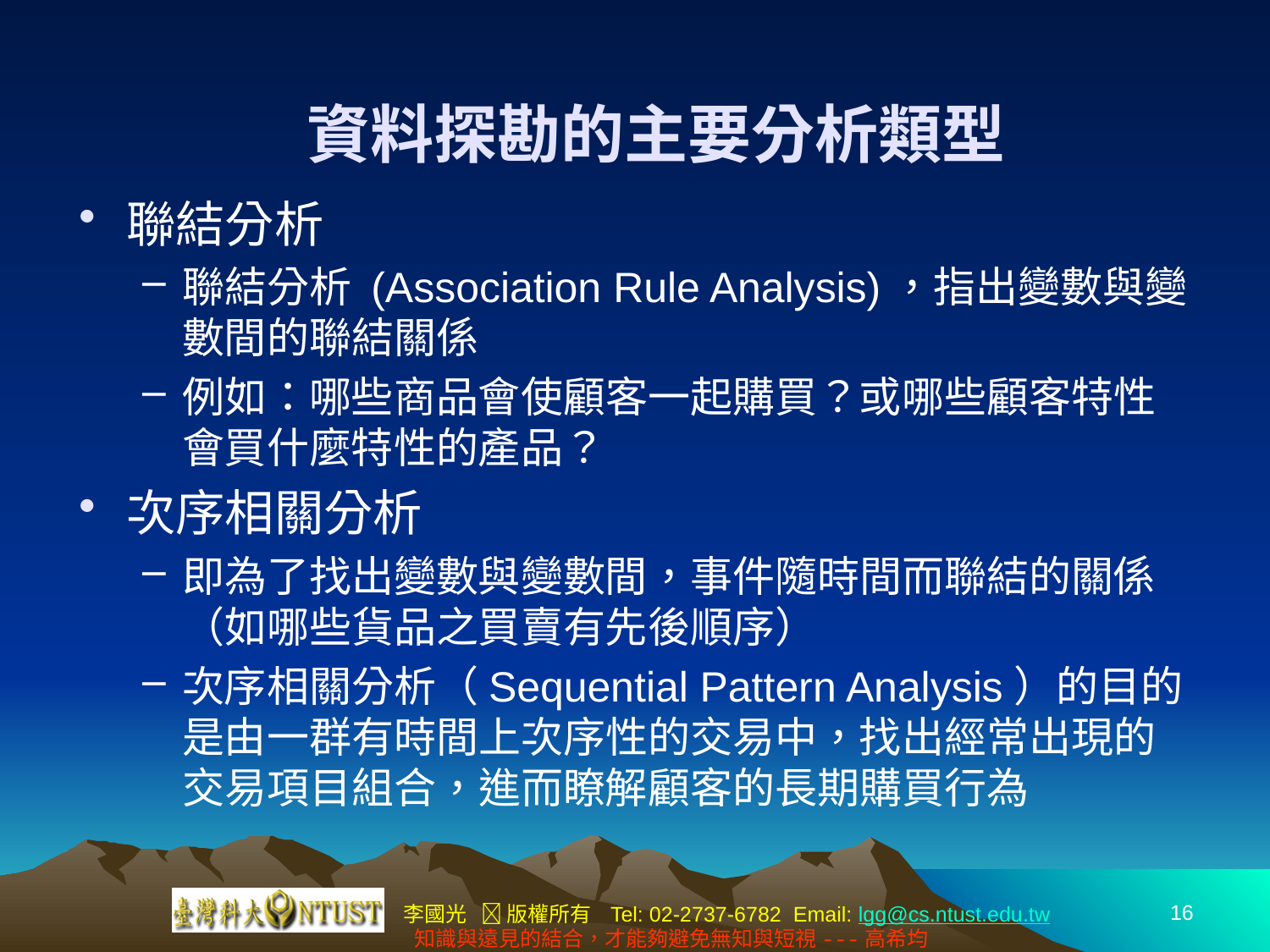

# 資料探勘的主要分析類型
聯結分析
聯結分析 (Association Rule Analysis)，指出變數與變數間的聯結關係
例如：哪些商品會使顧客一起購買？或哪些顧客特性會買什麼特性的產品？
次序相關分析
即為了找出變數與變數間，事件隨時間而聯結的關係（如哪些貨品之買賣有先後順序）
次序相關分析（Sequential Pattern Analysis）的目的是由一群有時間上次序性的交易中，找出經常出現的交易項目組合，進而瞭解顧客的長期購買行為
16